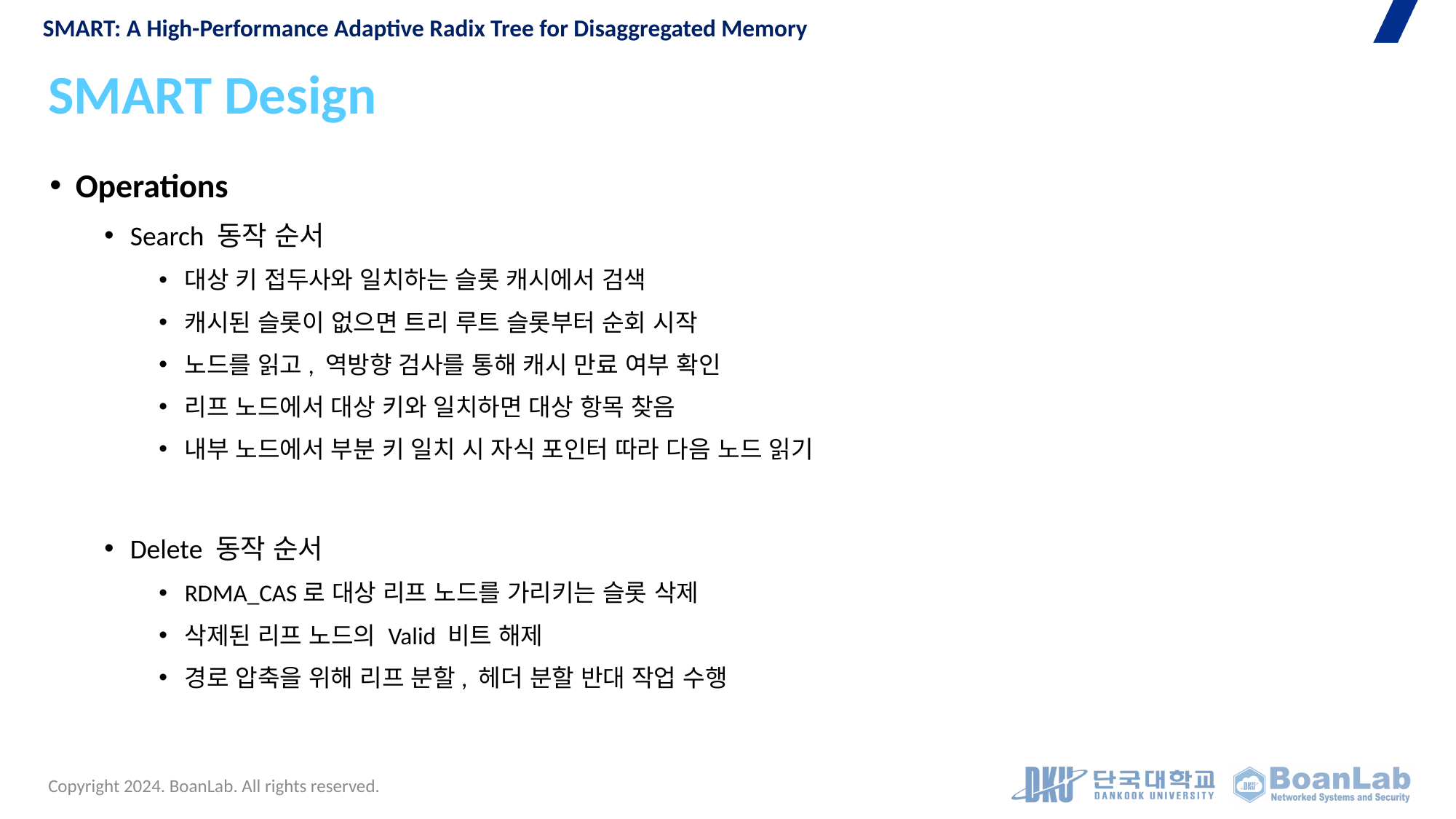

SMART: A High-Performance Adaptive Radix Tree for Disaggregated Memory
# SMART Design
Operations
Search 동작 순서
대상 키 접두사와 일치하는 슬롯 캐시에서 검색
캐시된 슬롯이 없으면 트리 루트 슬롯부터 순회 시작
노드를 읽고, 역방향 검사를 통해 캐시 만료 여부 확인
리프 노드에서 대상 키와 일치하면 대상 항목 찾음
내부 노드에서 부분 키 일치 시 자식 포인터 따라 다음 노드 읽기

Delete 동작 순서
RDMA_CAS로 대상 리프 노드를 가리키는 슬롯 삭제
삭제된 리프 노드의 Valid 비트 해제
경로 압축을 위해 리프 분할, 헤더 분할 반대 작업 수행

Copyright 2024. BoanLab. All rights reserved.